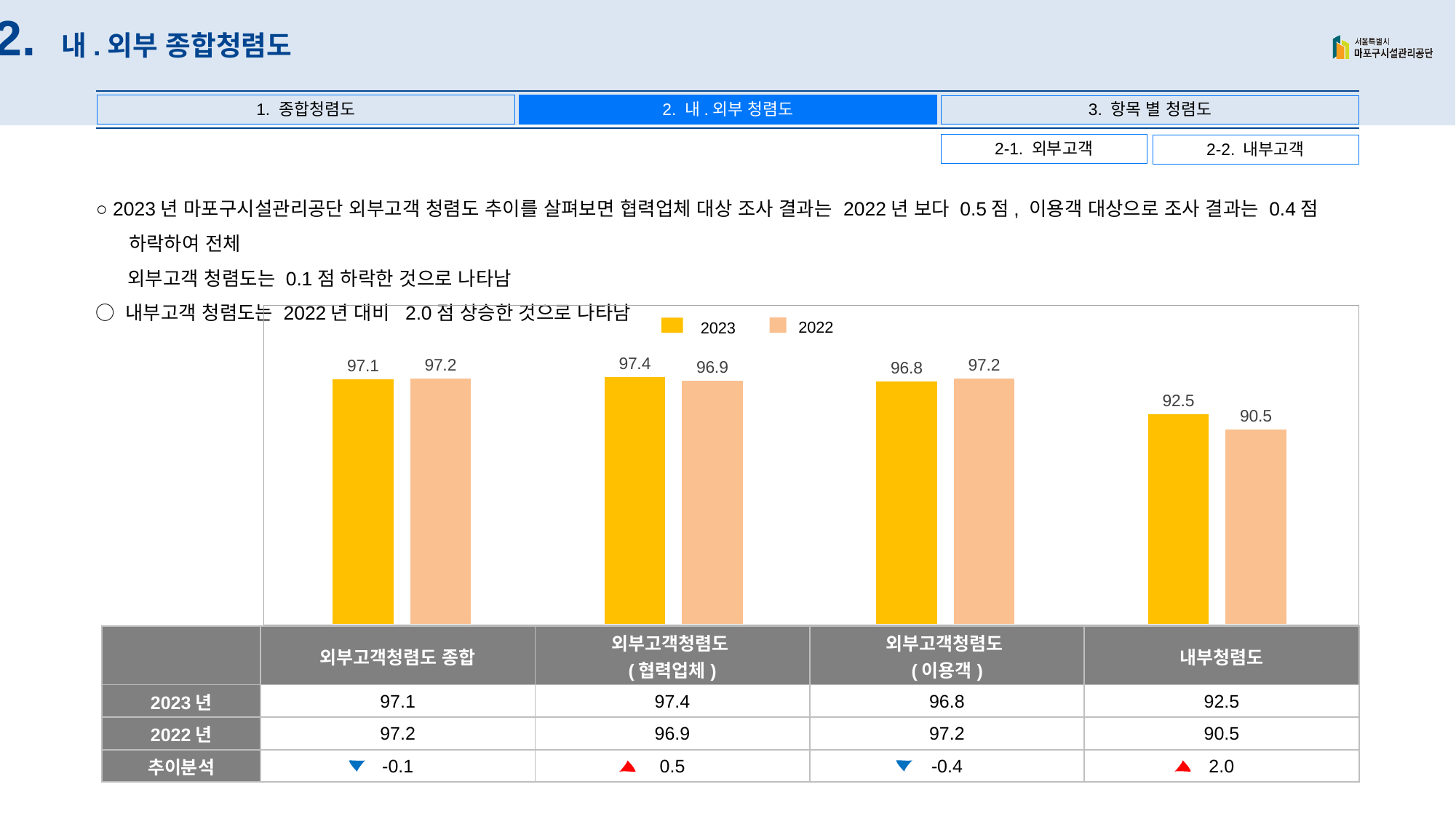

02. 내.외부 종합청렴도
2. 내.외부 청렴도
1. 종합청렴도
3. 항목 별 청렴도
2-1. 외부고객
2-2. 내부고객
○ 2023년 마포구시설관리공단 외부고객 청렴도 추이를 살펴보면 협력업체 대상 조사 결과는 2022년 보다 0.5점, 이용객 대상으로 조사 결과는 0.4점 하락하여 전체
     외부고객 청렴도는 0.1점 하락한 것으로 나타남
○ 내부고객 청렴도는 2022년 대비  2.0점 상승한 것으로 나타남

### Chart

| Category |  |  |
|---|---|---|
2022
2023

|  | 외부고객청렴도 종합 | 외부고객청렴도 (협력업체) | 외부고객청렴도 (이용객) | 내부청렴도 |
| --- | --- | --- | --- | --- |
| 2023년 | 97.1 | 97.4 | 96.8 | 92.5 |
| 2022년 | 97.2 | 96.9 | 97.2 | 90.5 |
| 추이분석 | -0.1 | 0.5 | -0.4 | 2.0 |